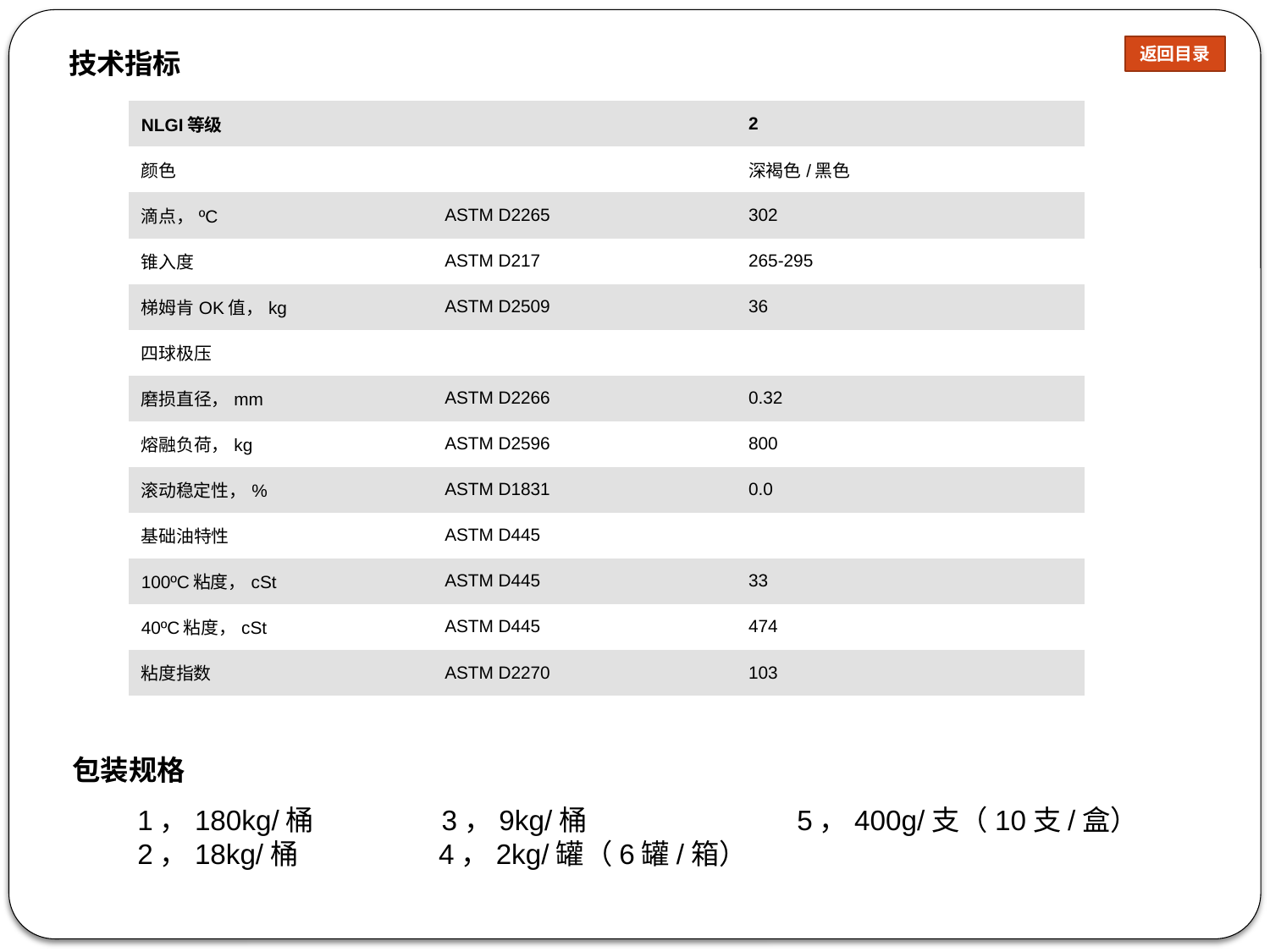

返回目录
技术指标
| NLGI等级 |  | 2 |
| --- | --- | --- |
| 颜色 |  | 深褐色/黑色 |
| 滴点，ºC | ASTM D2265 | 302 |
| 锥入度 | ASTM D217 | 265-295 |
| 梯姆肯OK值，kg | ASTM D2509 | 36 |
| 四球极压 |  |  |
| 磨损直径，mm | ASTM D2266 | 0.32 |
| 熔融负荷，kg | ASTM D2596 | 800 |
| 滚动稳定性，% | ASTM D1831 | 0.0 |
| 基础油特性 | ASTM D445 |  |
| 100ºC粘度，cSt | ASTM D445 | 33 |
| 40ºC粘度，cSt | ASTM D445 | 474 |
| 粘度指数 | ASTM D2270 | 103 |

包装规格
1，180kg/桶                   3，9kg/桶                                5，400g/支（10支/盒）
2，18kg/桶                     4，2kg/罐（6罐/箱）